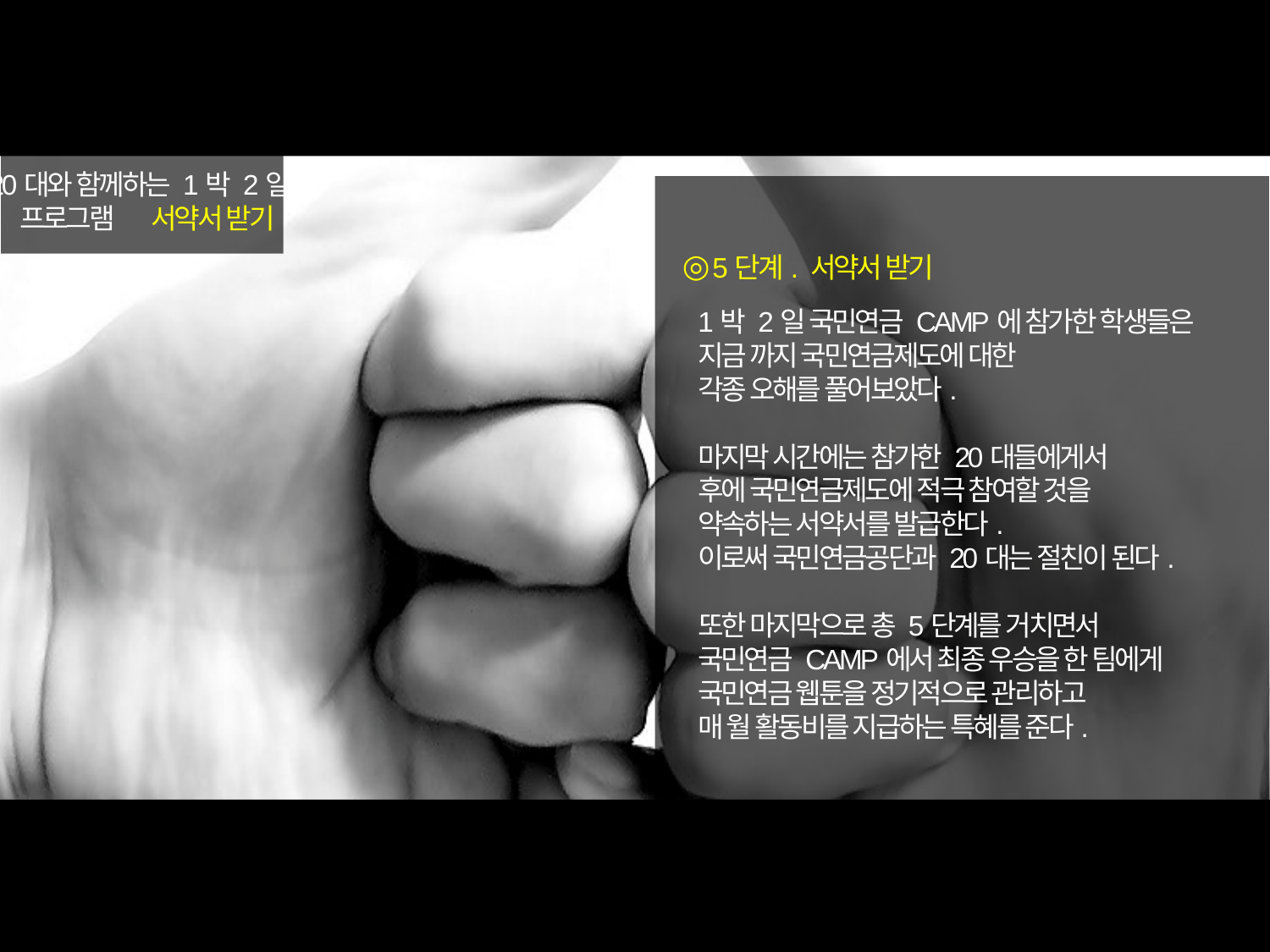

20대와 함께하는 1박 2일
 프로그램       서약서 받기

◎
5단계. 서약서 받기
1박 2일 국민연금 CAMP에 참가한 학생들은
지금 까지 국민연금제도에 대한
각종 오해를 풀어보았다.

마지막 시간에는 참가한 20대들에게서
후에 국민연금제도에 적극 참여할 것을
약속하는 서약서를 발급한다.
이로써 국민연금공단과 20대는 절친이 된다.

또한 마지막으로 총 5단계를 거치면서
국민연금 CAMP에서 최종 우승을 한 팀에게
국민연금 웹툰을 정기적으로 관리하고
매 월 활동비를 지급하는 특혜를 준다.